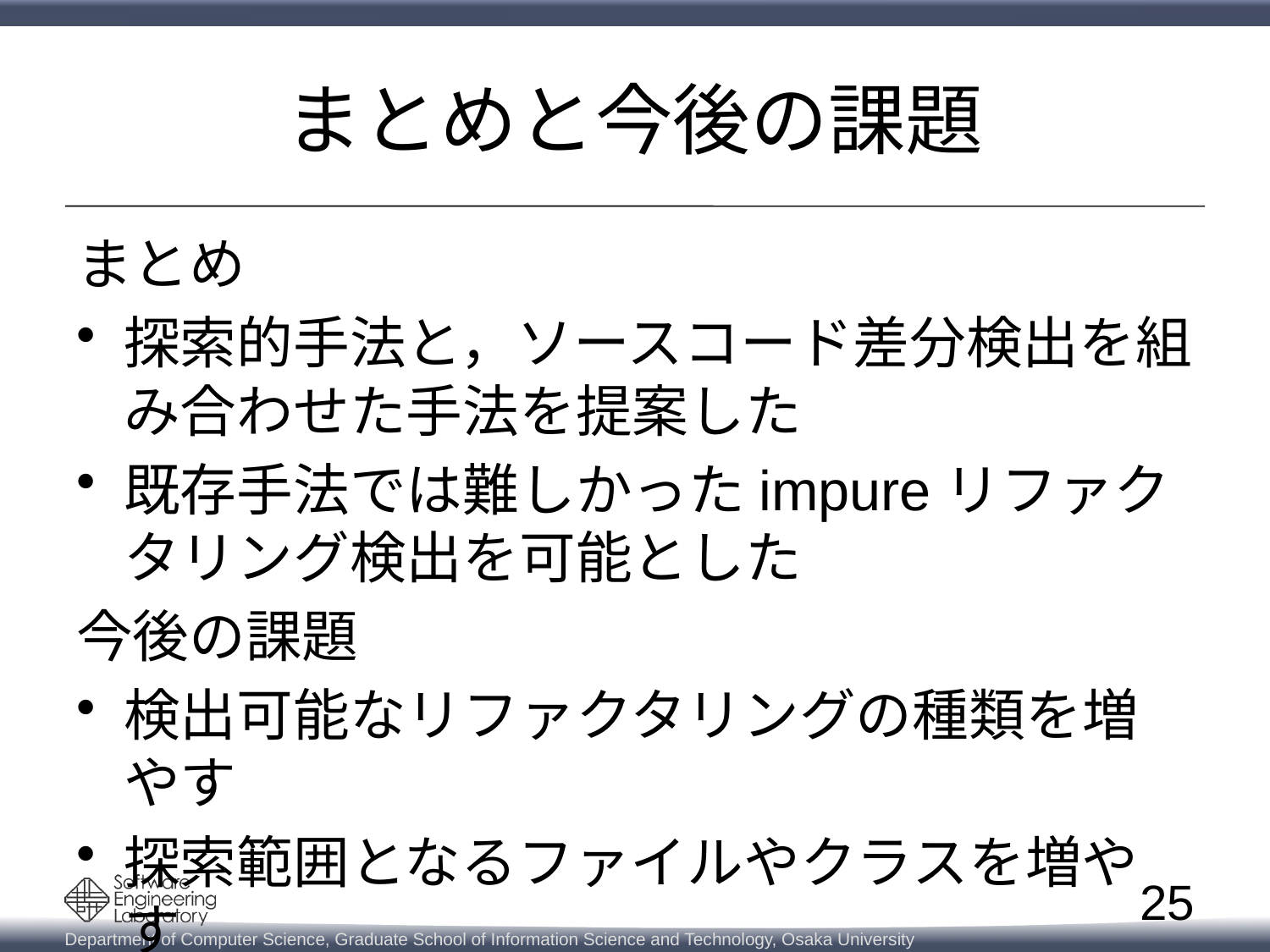

# まとめと今後の課題
まとめ
探索的手法と，ソースコード差分検出を組み合わせた手法を提案した
既存手法では難しかったimpureリファクタリング検出を可能とした
今後の課題
検出可能なリファクタリングの種類を増やす
探索範囲となるファイルやクラスを増やす
25